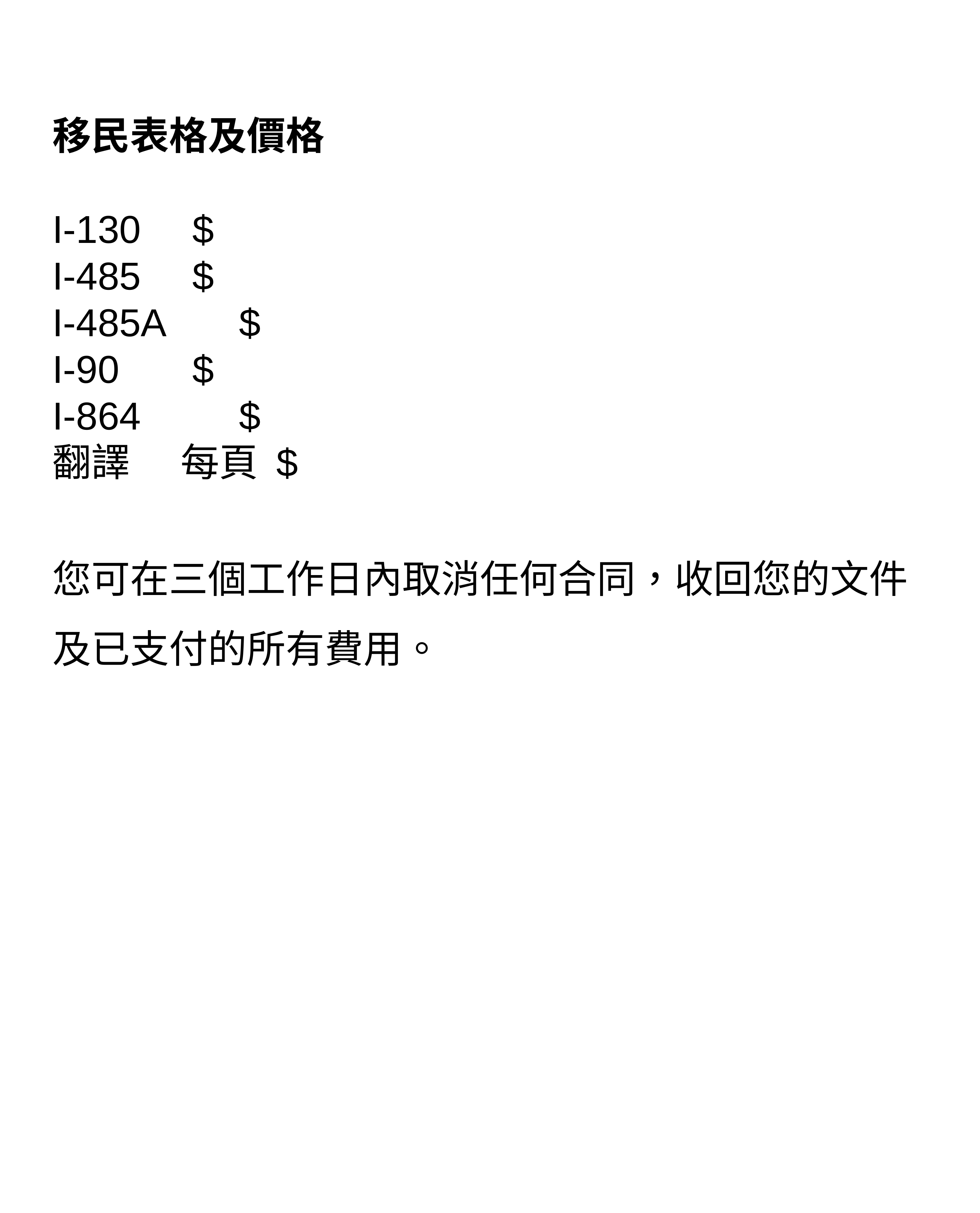

移民表格及價格

I-130		$
I-485		$
I-485A		$
I-90		$
I-864 		$
翻譯	    每頁 $

您可在三個工作日內取消任何合同，收回您的文件及已支付的所有費用。